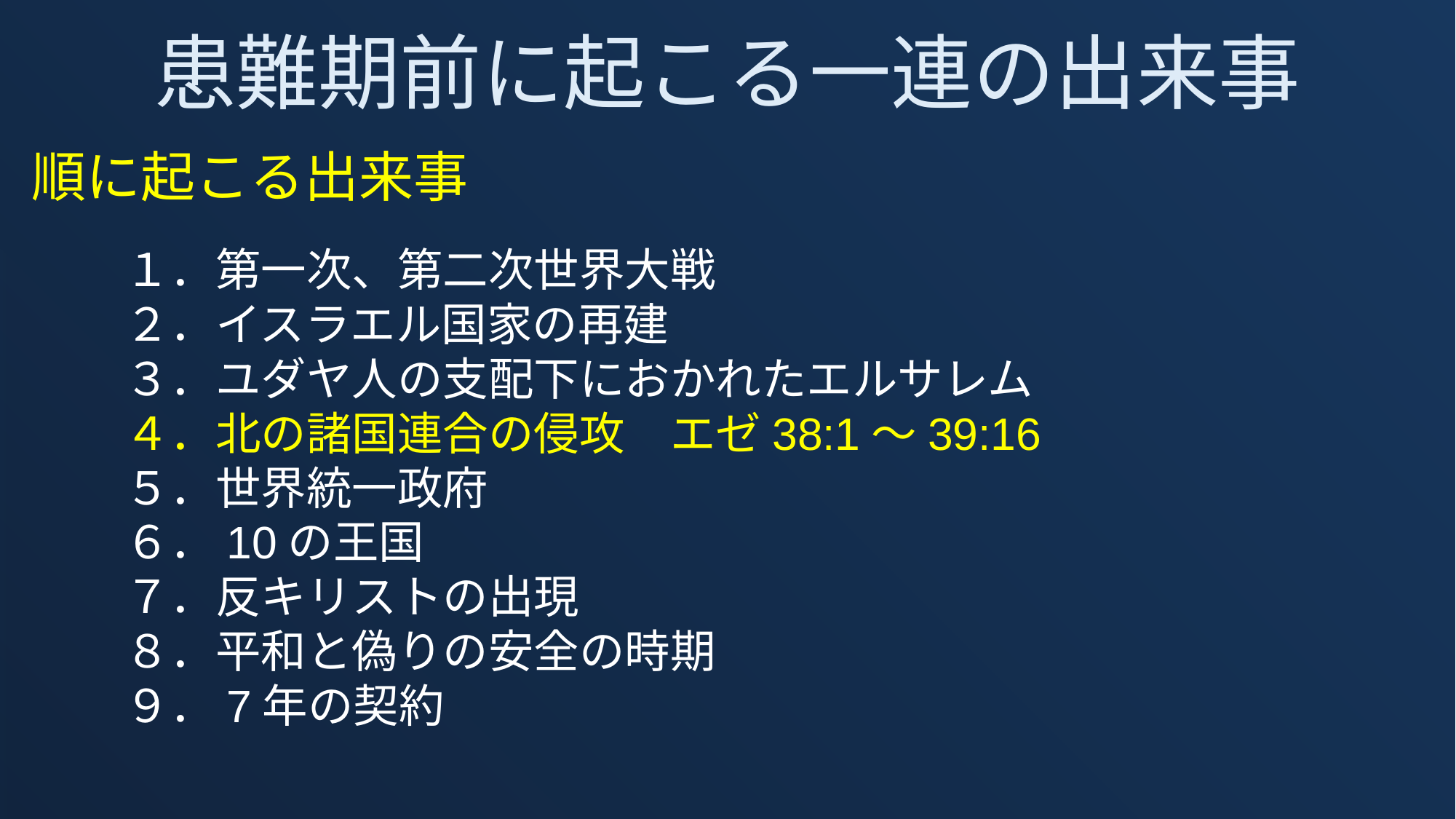

患難期前に起こる一連の出来事
順に起こる出来事
　１．第一次、第二次世界大戦
　２．イスラエル国家の再建
　３．ユダヤ人の支配下におかれたエルサレム
　４．北の諸国連合の侵攻　エゼ38:1～39:16
　５．世界統一政府
　６．10の王国
　７．反キリストの出現
　８．平和と偽りの安全の時期
　９．7年の契約